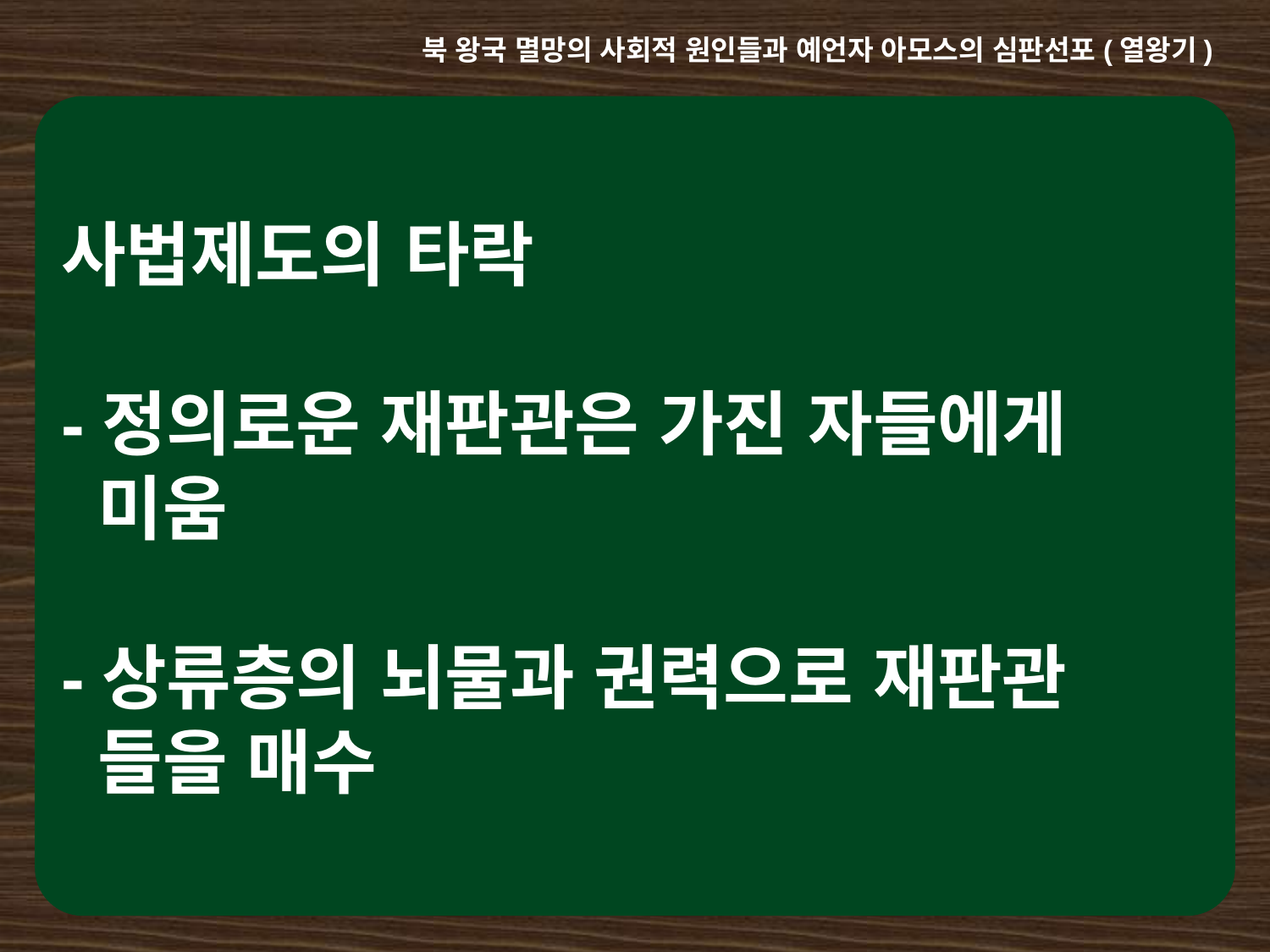

북 왕국 멸망의 사회적 원인들과 예언자 아모스의 심판선포(열왕기)
사법제도의 타락

-정의로운 재판관은 가진 자들에게
 미움

-상류층의 뇌물과 권력으로 재판관
 들을 매수